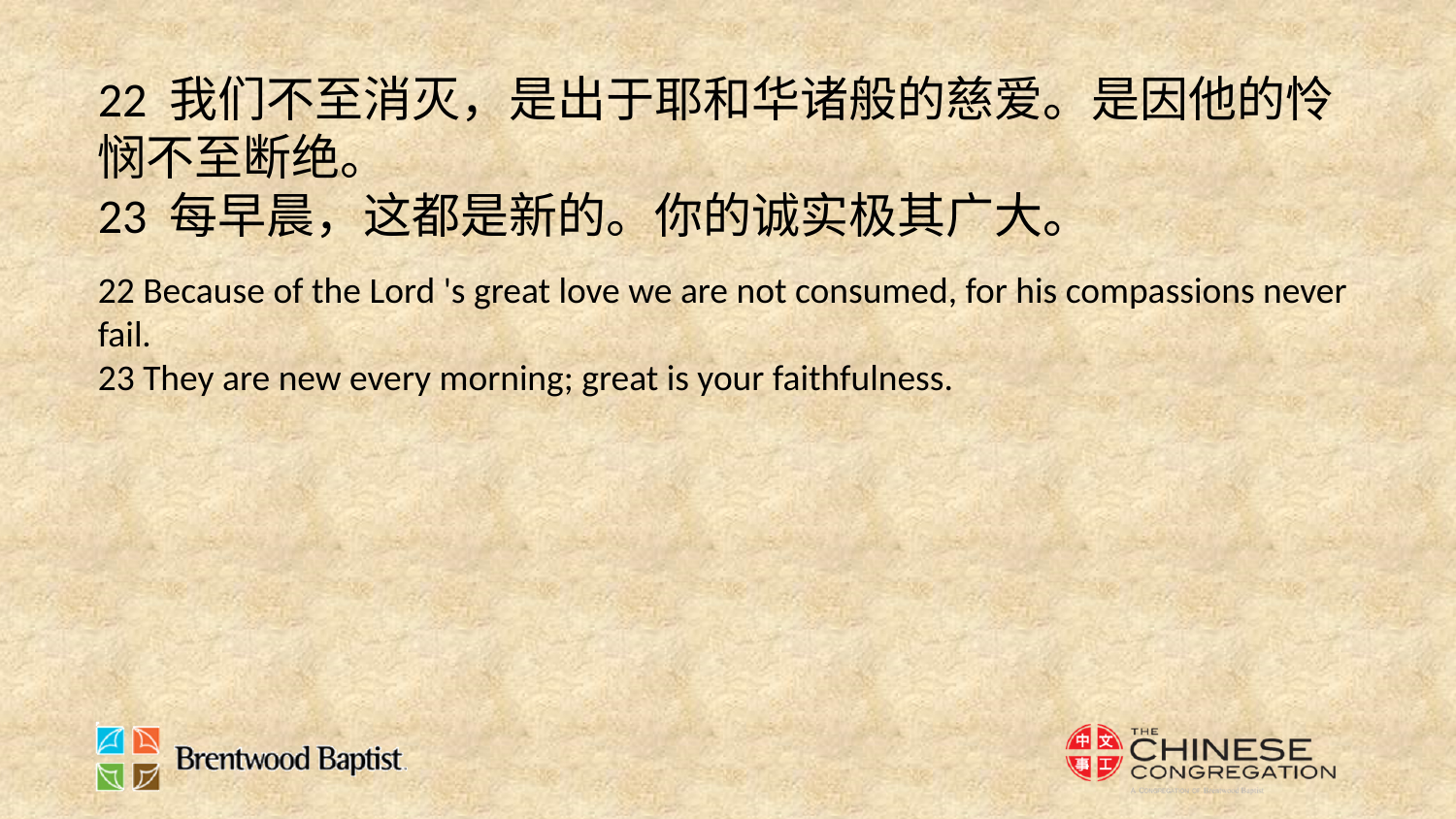

22 我们不至消灭，是出于耶和华诸般的慈爱。是因他的怜悯不至断绝。
23 每早晨，这都是新的。你的诚实极其广大。

22 Because of the Lord 's great love we are not consumed, for his compassions never fail.
23 They are new every morning; great is your faithfulness.